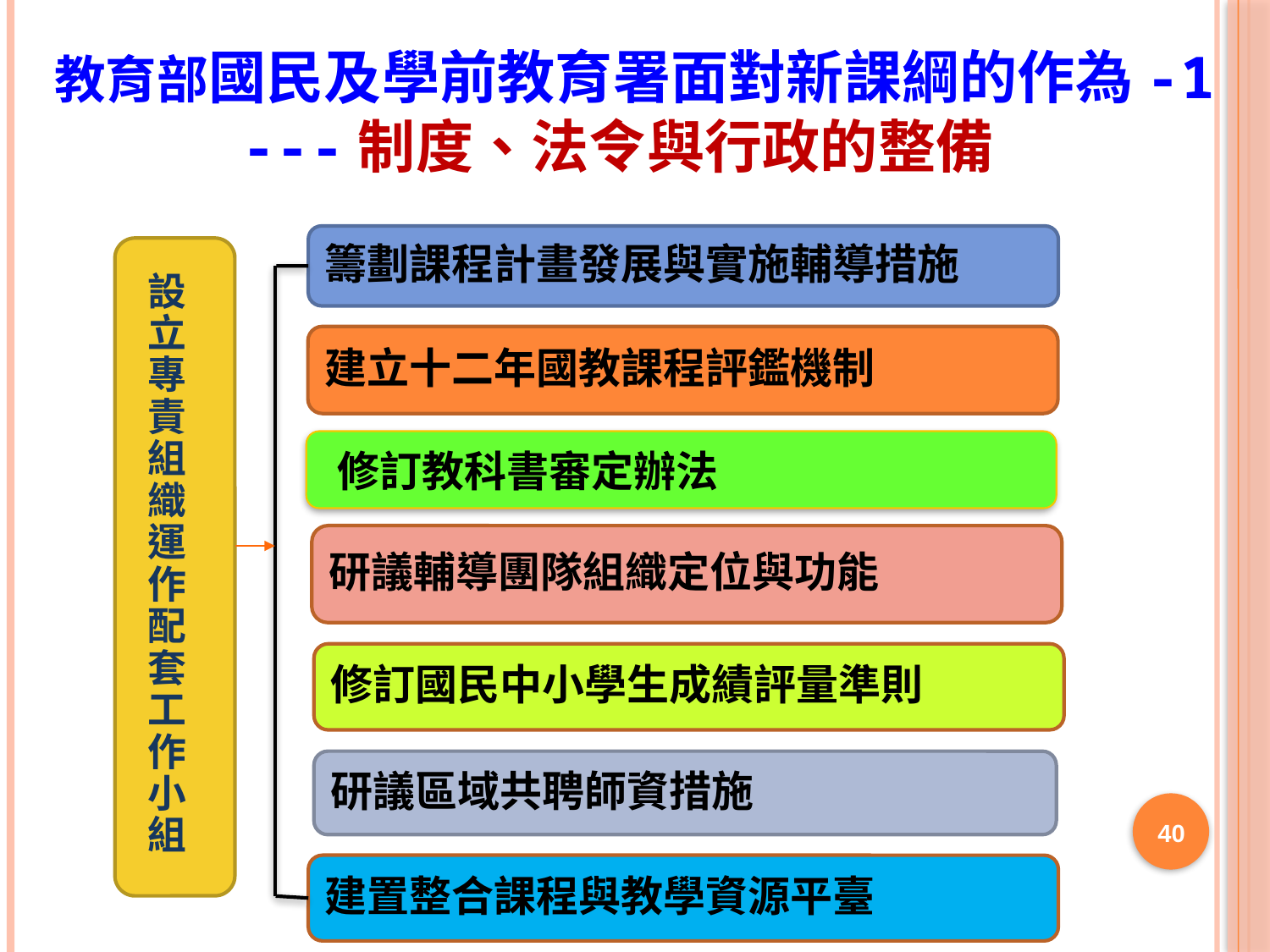

# 教育部國民及學前教育署面對新課綱的作為-1 ---制度、法令與行政的整備
籌劃課程計畫發展與實施輔導措施

設立專責組織運作配套工作小組
建立十二年國教課程評鑑機制
 修訂教科書審定辦法
研議輔導團隊組織定位與功能
修訂國民中小學生成績評量準則
研議區域共聘師資措施
40
建置整合課程與教學資源平臺